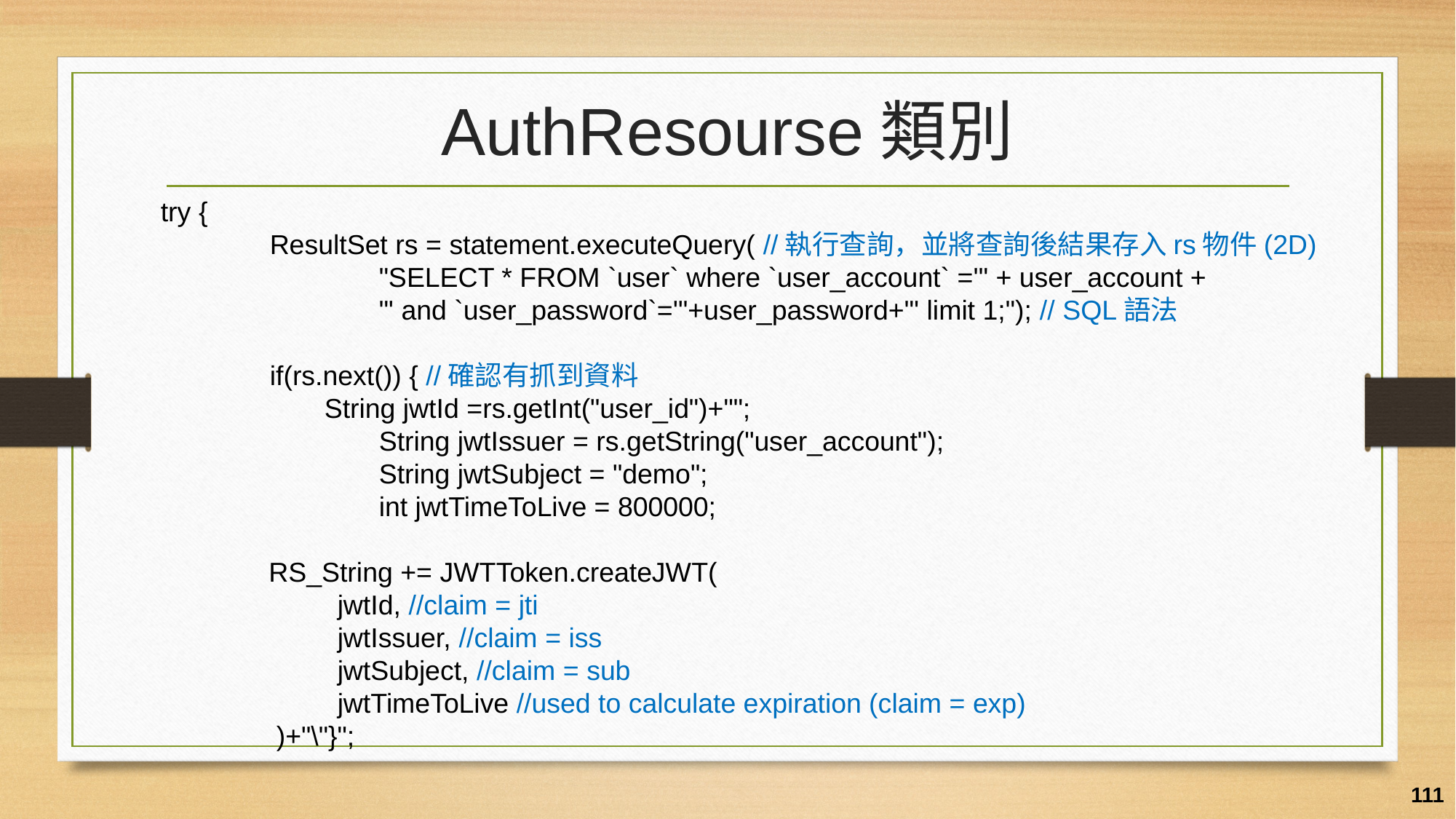

# AuthResourse類別
try {
	ResultSet rs = statement.executeQuery( //執行查詢，並將查詢後結果存入rs物件(2D)
		"SELECT * FROM `user` where `user_account` ='" + user_account +
		"' and `user_password`='"+user_password+"' limit 1;"); // SQL語法

	if(rs.next()) { //確認有抓到資料
	String jwtId =rs.getInt("user_id")+"";
   		String jwtIssuer = rs.getString("user_account");
    		String jwtSubject = "demo";
    		int jwtTimeToLive = 800000;

       RS_String += JWTToken.createJWT(
                jwtId, //claim = jti
                jwtIssuer, //claim = iss
                jwtSubject, //claim = sub
                jwtTimeToLive //used to calculate expiration (claim = exp)
        )+"\"}";
111